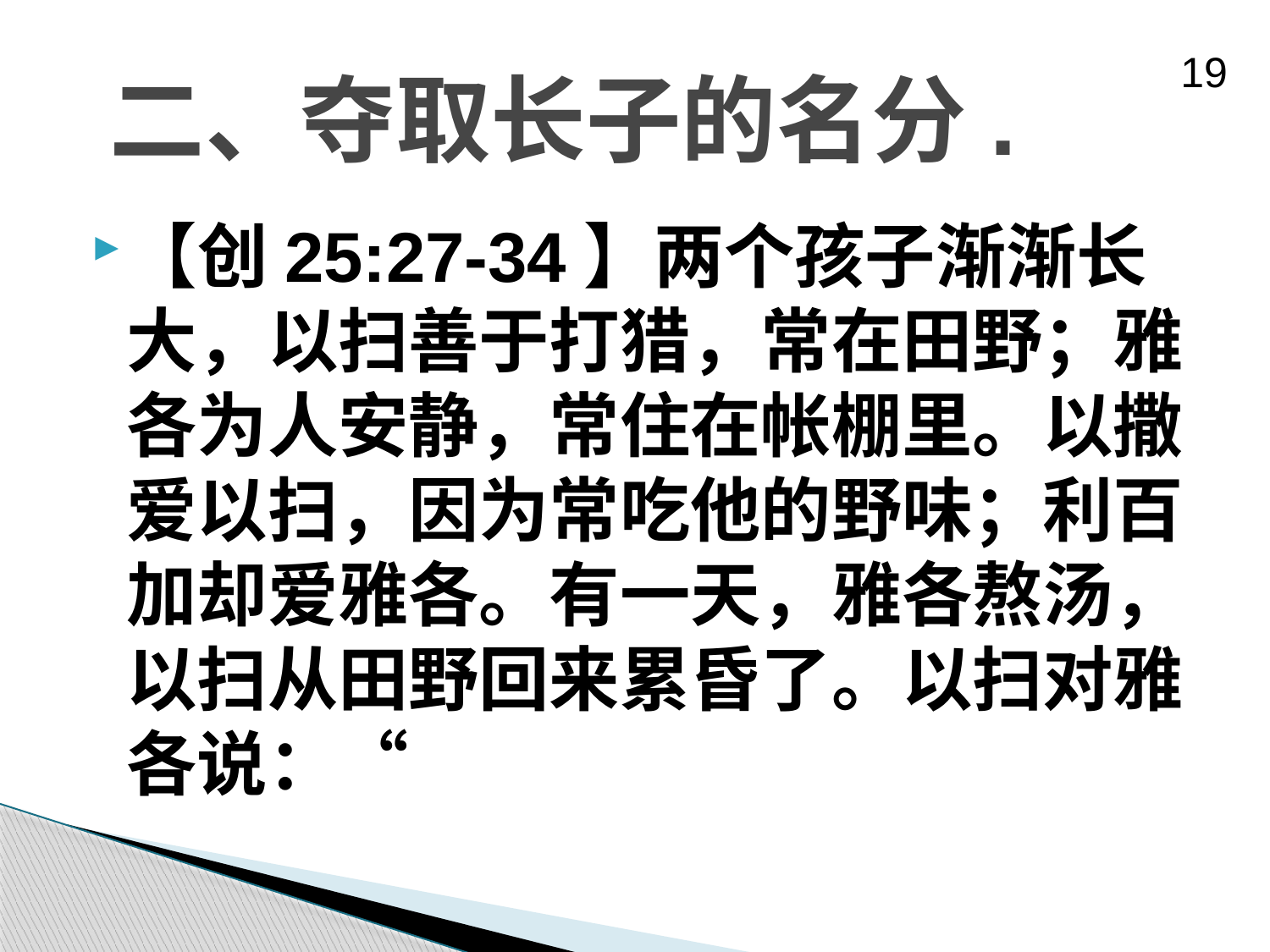

19
# 二、夺取长子的名分.
【创25:27-34】两个孩子渐渐长大，以扫善于打猎，常在田野；雅各为人安静，常住在帐棚里。以撒爱以扫，因为常吃他的野味；利百加却爱雅各。有一天，雅各熬汤，以扫从田野回来累昏了。以扫对雅各说：“